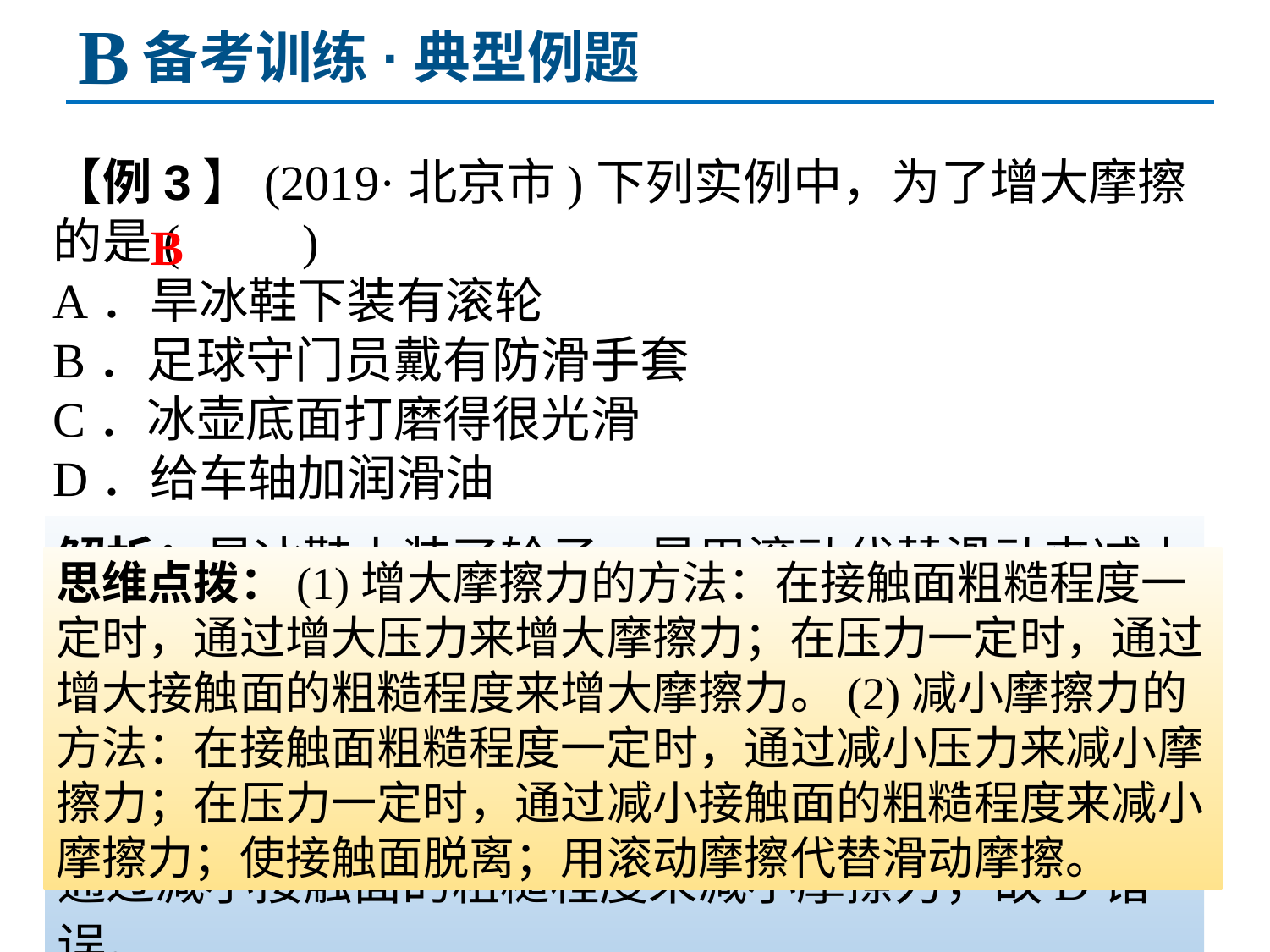

B
备考训练·典型例题
【例3】(2019·北京市)下列实例中，为了增大摩擦的是(　　)
A．旱冰鞋下装有滚轮
B．足球守门员戴有防滑手套
C．冰壶底面打磨得很光滑
D．给车轴加润滑油
B
解析：旱冰鞋上装了轮子，是用滚动代替滑动来减小摩擦，故A错误；足球守门员戴有防滑手套，是通过增大接触面的粗糙程度来增大摩擦力，故B正确；冰壶底面打磨得很光滑，这是通过减小接触面的粗糙程度来减小摩擦，故C错误；给车轴加润滑油，是通过减小接触面的粗糙程度来减小摩擦力，故D错误。
思维点拨：(1)增大摩擦力的方法：在接触面粗糙程度一定时，通过增大压力来增大摩擦力；在压力一定时，通过增大接触面的粗糙程度来增大摩擦力。(2)减小摩擦力的方法：在接触面粗糙程度一定时，通过减小压力来减小摩擦力；在压力一定时，通过减小接触面的粗糙程度来减小摩擦力；使接触面脱离；用滚动摩擦代替滑动摩擦。